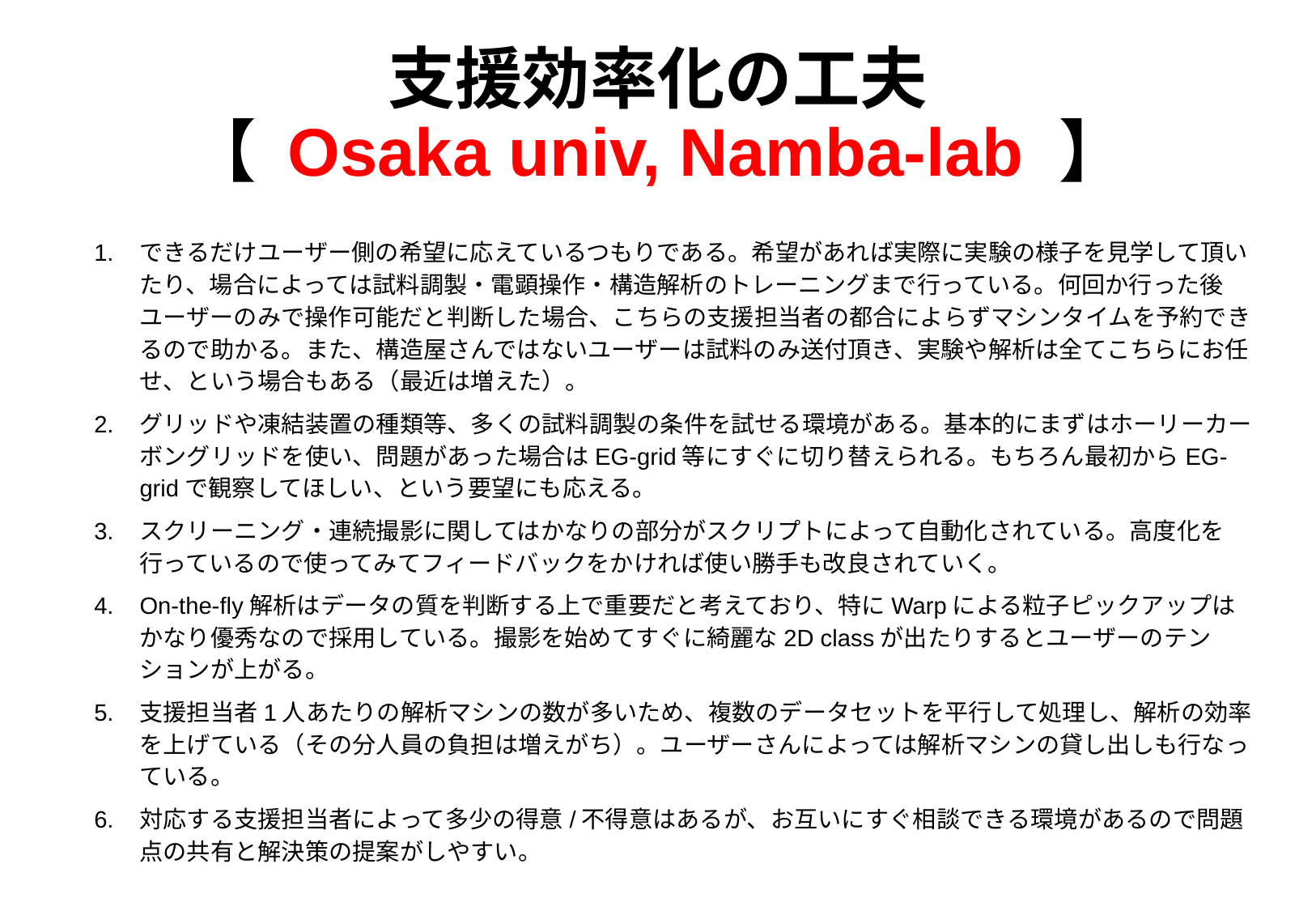

支援効率化の工夫
【 Osaka univ, Namba-lab 】
できるだけユーザー側の希望に応えているつもりである。希望があれば実際に実験の様子を見学して頂いたり、場合によっては試料調製・電顕操作・構造解析のトレーニングまで行っている。何回か行った後ユーザーのみで操作可能だと判断した場合、こちらの支援担当者の都合によらずマシンタイムを予約できるので助かる。また、構造屋さんではないユーザーは試料のみ送付頂き、実験や解析は全てこちらにお任せ、という場合もある（最近は増えた）。
グリッドや凍結装置の種類等、多くの試料調製の条件を試せる環境がある。基本的にまずはホーリーカーボングリッドを使い、問題があった場合はEG-grid等にすぐに切り替えられる。もちろん最初からEG-gridで観察してほしい、という要望にも応える。
スクリーニング・連続撮影に関してはかなりの部分がスクリプトによって自動化されている。高度化を行っているので使ってみてフィードバックをかければ使い勝手も改良されていく。
On-the-fly解析はデータの質を判断する上で重要だと考えており、特にWarpによる粒子ピックアップはかなり優秀なので採用している。撮影を始めてすぐに綺麗な2D classが出たりするとユーザーのテンションが上がる。
支援担当者1人あたりの解析マシンの数が多いため、複数のデータセットを平行して処理し、解析の効率を上げている（その分人員の負担は増えがち）。ユーザーさんによっては解析マシンの貸し出しも行なっている。
対応する支援担当者によって多少の得意/不得意はあるが、お互いにすぐ相談できる環境があるので問題点の共有と解決策の提案がしやすい。